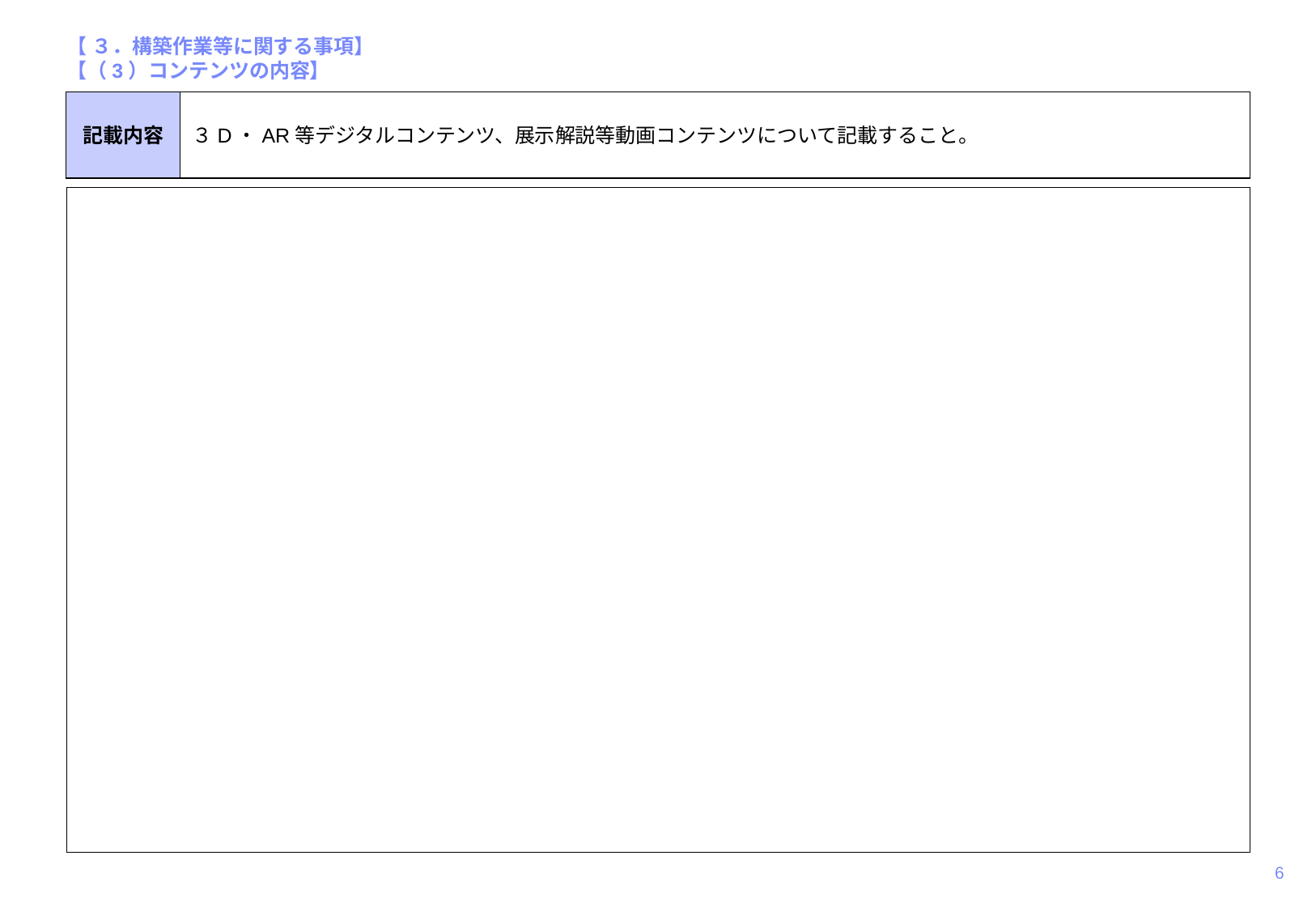

6
【 ３．構築作業等に関する事項】
【（3）コンテンツの内容】
記載内容
３D・AR等デジタルコンテンツ、展示解説等動画コンテンツについて記載すること。